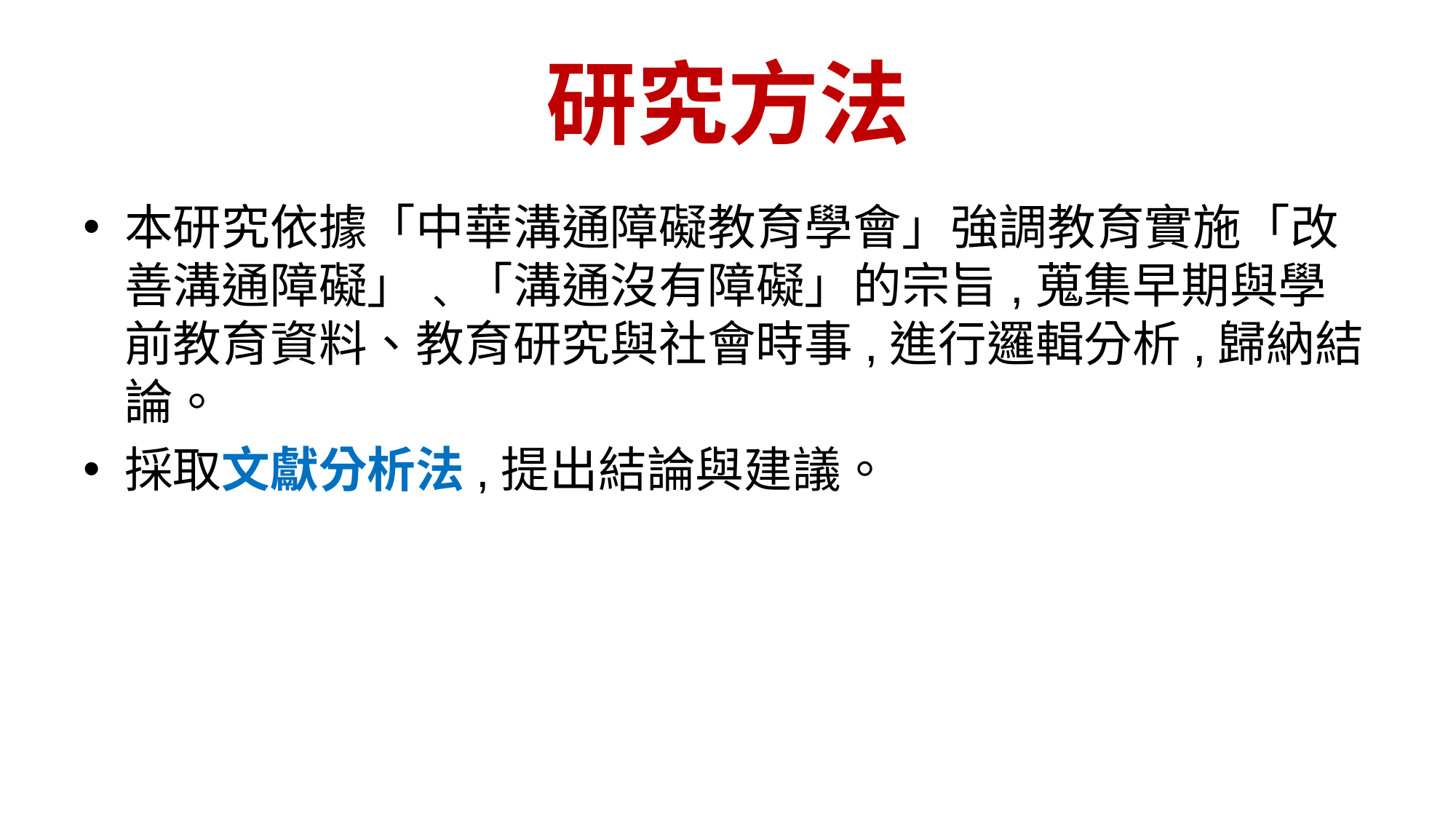

# 研究方法
本研究依據「中華溝通障礙教育學會」強調教育實施「改善溝通障礙」﹑「溝通沒有障礙」的宗旨,蒐集早期與學前教育資料、教育研究與社會時事,進行邏輯分析,歸納結論。
採取文獻分析法,提出結論與建議。